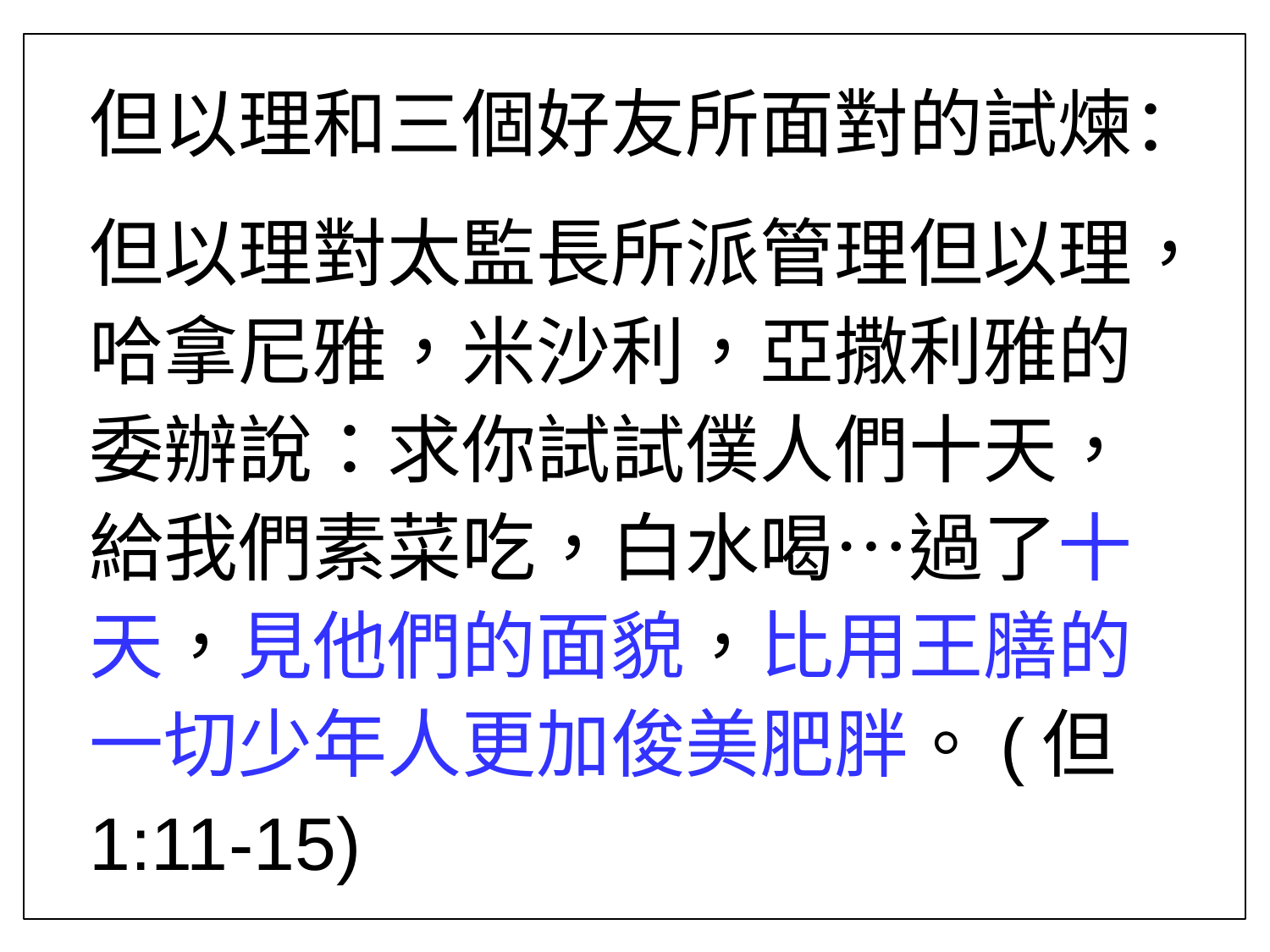

但以理和三個好友所面對的試煉：
但以理對太監長所派管理但以理，哈拿尼雅，米沙利，亞撒利雅的委辦說：求你試試僕人們十天，給我們素菜吃，白水喝…過了十天，見他們的面貌，比用王膳的一切少年人更加俊美肥胖。(但1:11-15)